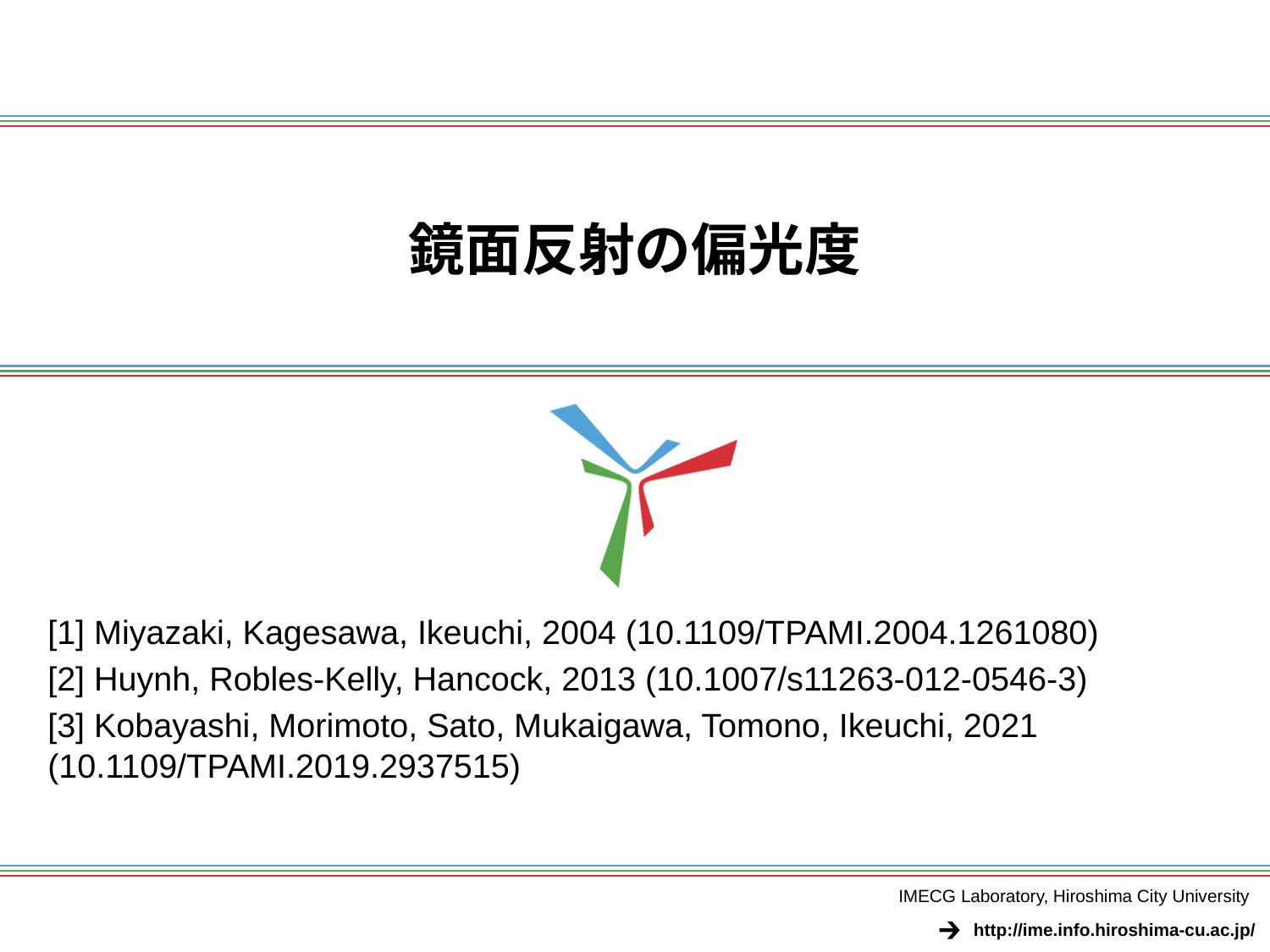

# 鏡面反射の偏光度
[1] Miyazaki, Kagesawa, Ikeuchi, 2004 (10.1109/TPAMI.2004.1261080)
[2] Huynh, Robles-Kelly, Hancock, 2013 (10.1007/s11263-012-0546-3)
[3] Kobayashi, Morimoto, Sato, Mukaigawa, Tomono, Ikeuchi, 2021 (10.1109/TPAMI.2019.2937515)